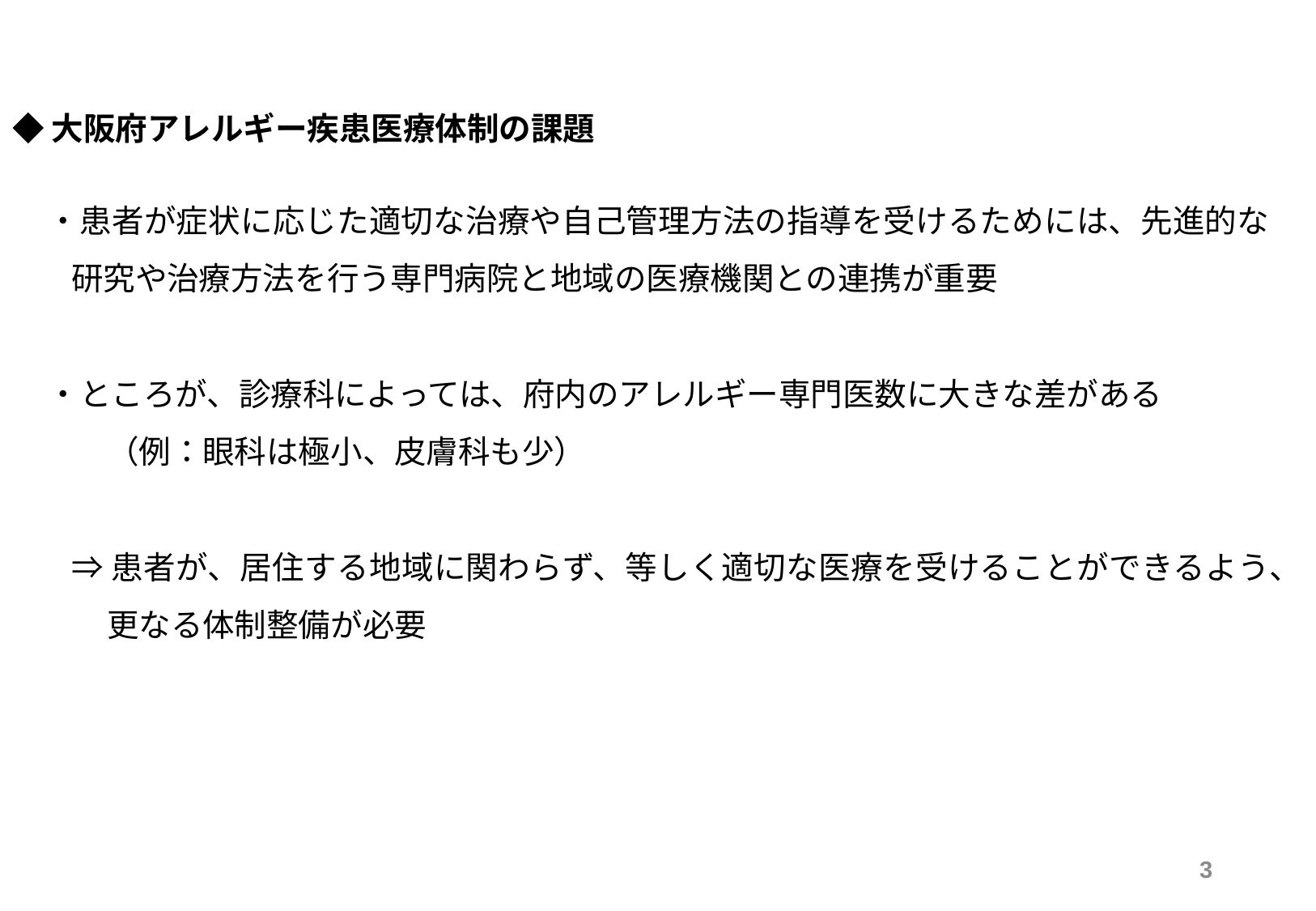

◆大阪府アレルギー疾患医療体制の課題
・患者が症状に応じた適切な治療や自己管理方法の指導を受けるためには、先進的な研究や治療方法を行う専門病院と地域の医療機関との連携が重要

・ところが、診療科によっては、府内のアレルギー専門医数に大きな差がある
（例：眼科は極小、皮膚科も少）

⇒患者が、居住する地域に関わらず、等しく適切な医療を受けることができるよう、更なる体制整備が必要
3